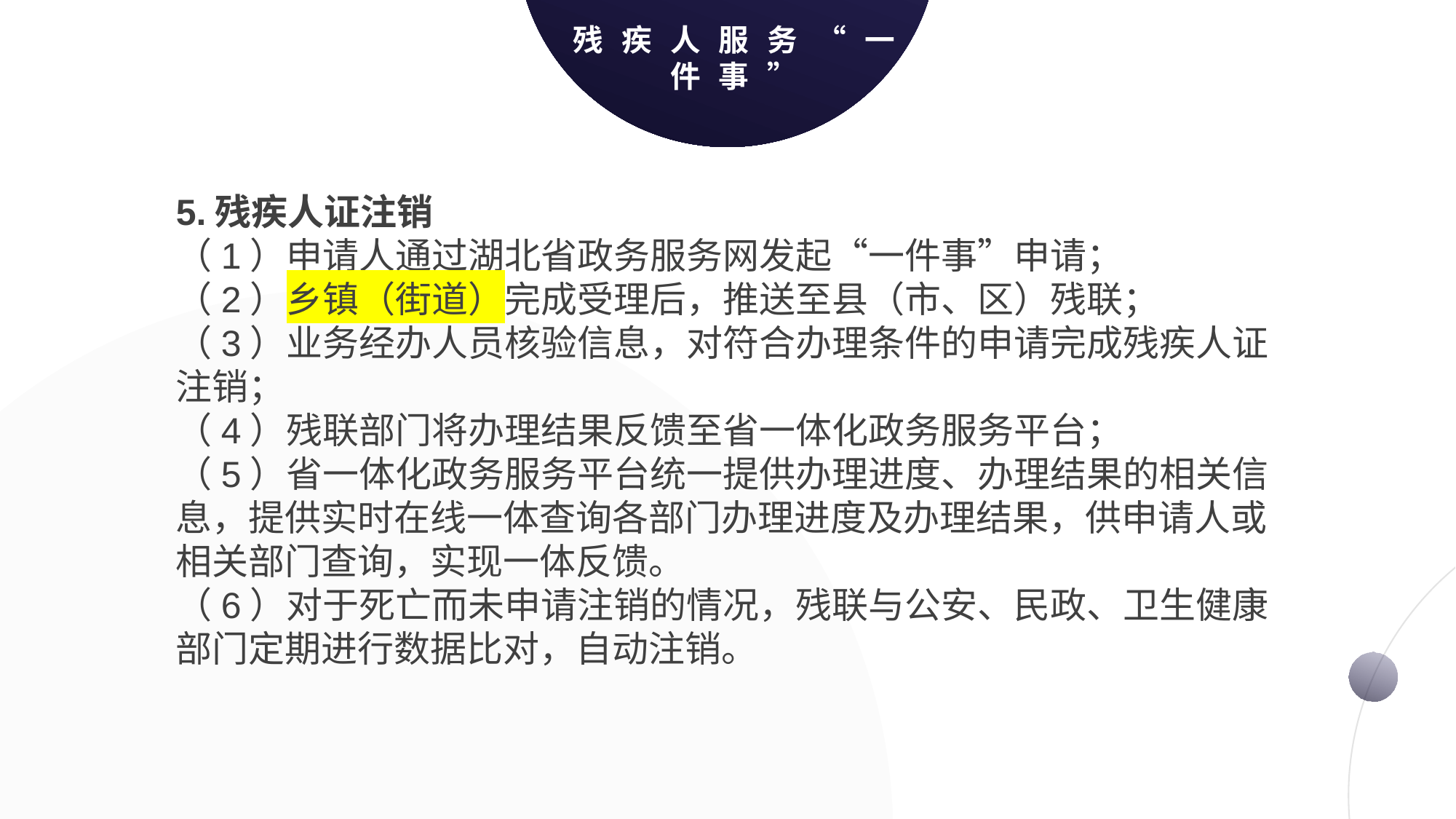

残疾人服务“一
件事”

5.残疾人证注销
（1）申请人通过湖北省政务服务网发起“一件事”申请；
（2）乡镇（街道）完成受理后，推送至县（市、区）残联；
（3）业务经办人员核验信息，对符合办理条件的申请完成残疾人证注销；
（4）残联部门将办理结果反馈至省一体化政务服务平台；
（5）省一体化政务服务平台统一提供办理进度、办理结果的相关信息，提供实时在线一体查询各部门办理进度及办理结果，供申请人或相关部门查询，实现一体反馈。
（6）对于死亡而未申请注销的情况，残联与公安、民政、卫生健康部门定期进行数据比对，自动注销。
输入您的标题